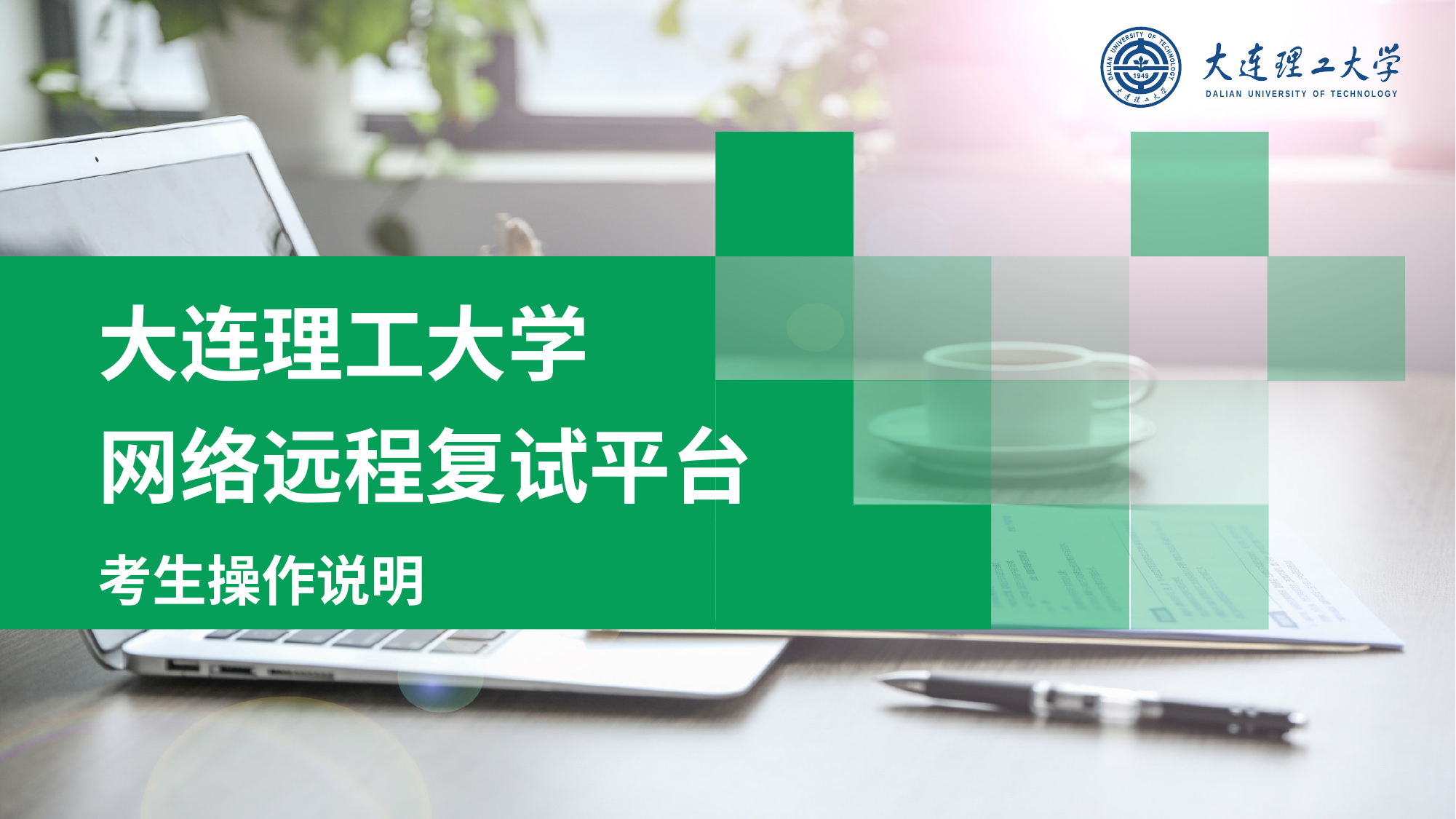

DALIAN
UNIVERSITY
OF
TECHNOLOGY
大连理工大学
网络远程复试平台
考生操作说明